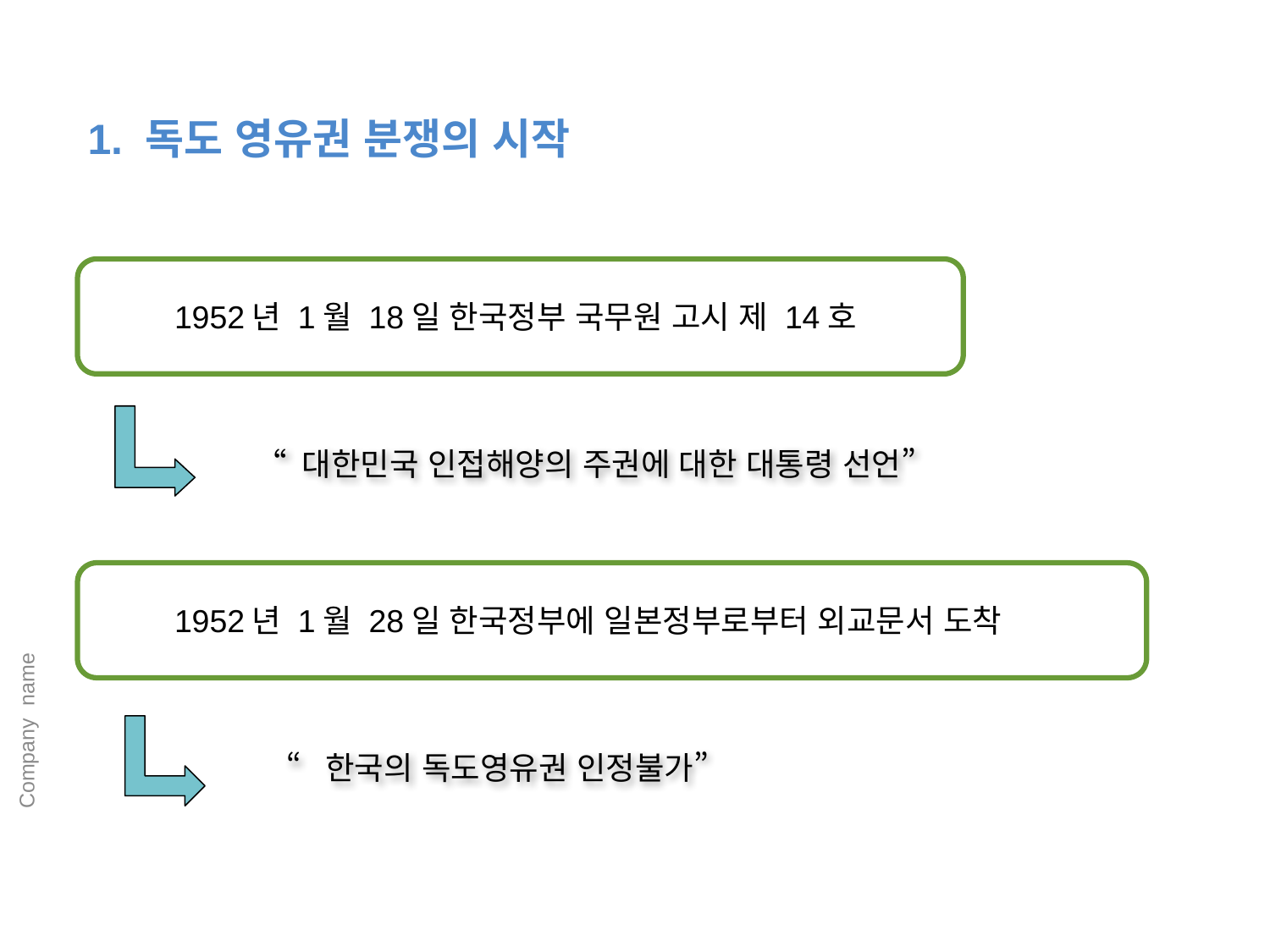

1. 독도 영유권 분쟁의 시작
1952년 1월 18일 한국정부 국무원 고시 제 14호

“ 대한민국 인접해양의 주권에 대한 대통령 선언”
1952년 1월 28일 한국정부에 일본정부로부터 외교문서 도착
Company  name

“한국의 독도영유권 인정불가”